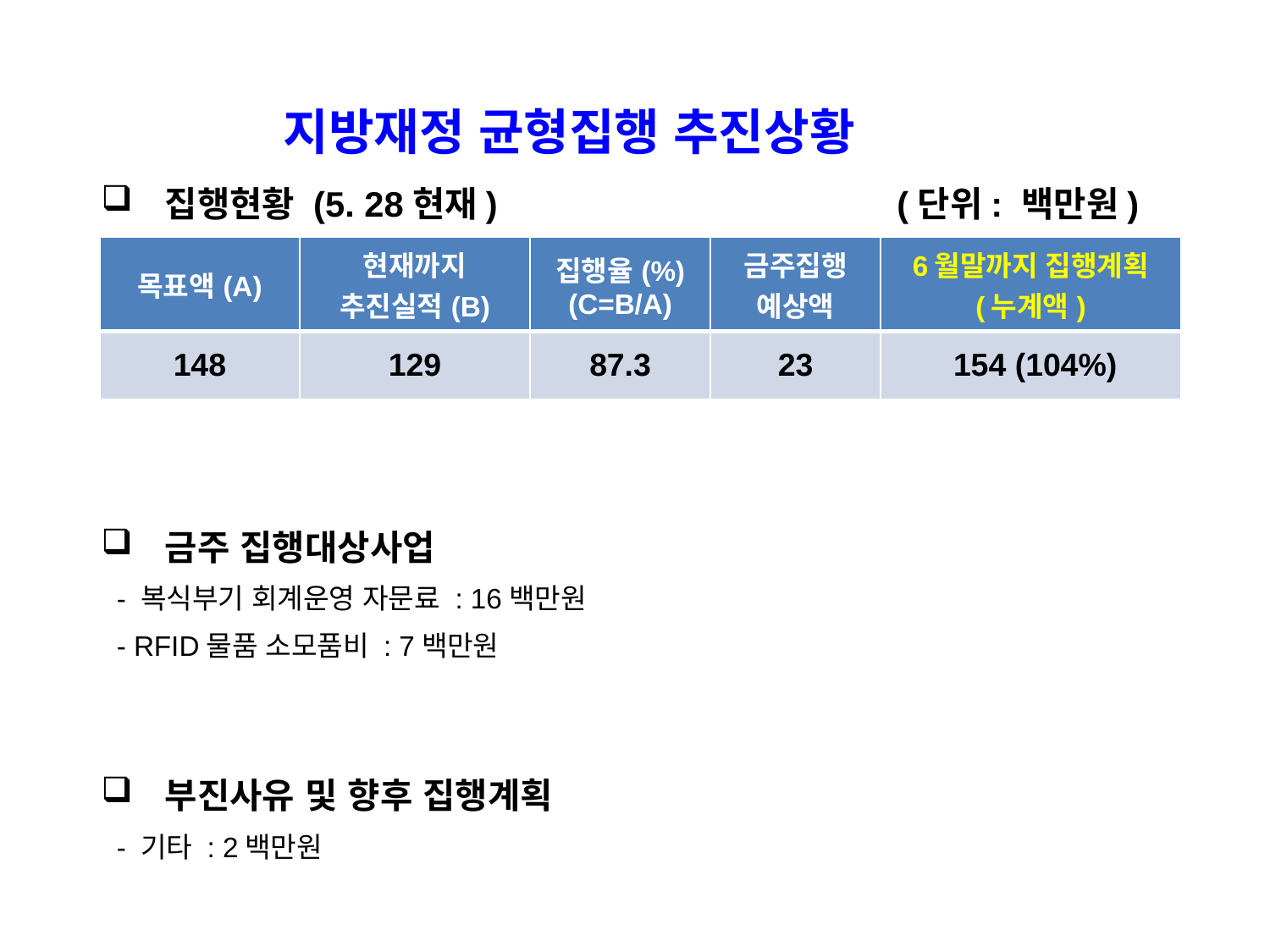

지방재정 균형집행 추진상황
집행현황 (5. 28현재)                                         (단위: 백만원)

금주 집행대상사업
  - 복식부기 회계운영 자문료 : 16백만원
  - RFID물품 소모품비 : 7백만원

부진사유 및 향후 집행계획
  - 기타 : 2백만원
| 목표액(A) | 현재까지 추진실적(B) | 집행율(%) (C=B/A) | 금주집행 예상액 | 6월말까지 집행계획 (누계액) |
| --- | --- | --- | --- | --- |
| 148 | 129 | 87.3 | 23 | 154 (104%) |